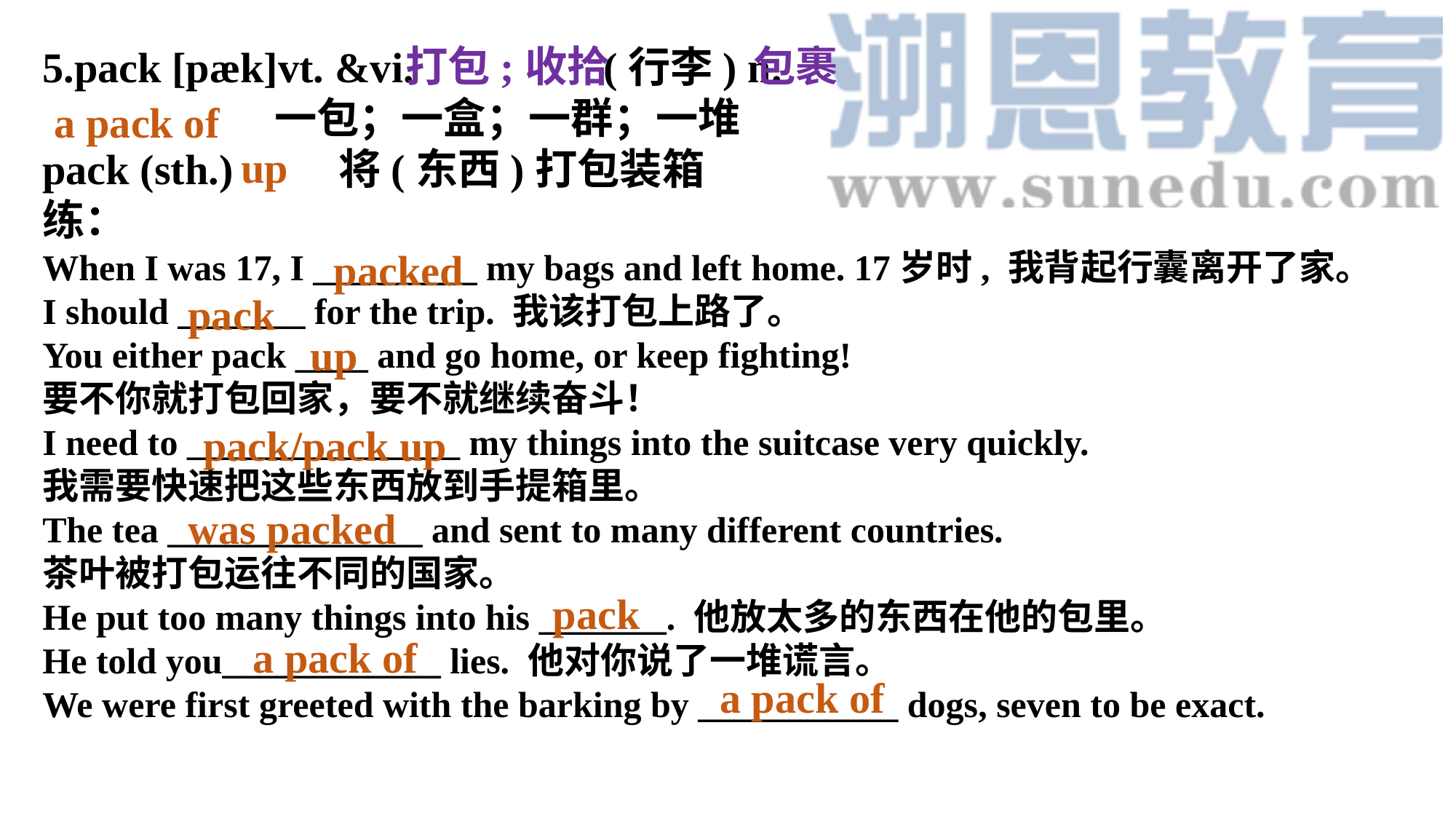

打包;收拾
包裹
5.pack [pæk]vt. &vi.                  (行李) n.
                       一包；一盒；一群；一堆
pack (sth.)         将(东西)打包装箱
练：
When I was 17, I _________ my bags and left home. 17岁时, 我背起行囊离开了家。
I should _______ for the trip. 我该打包上路了。
You either pack ____ and go home, or keep fighting!
要不你就打包回家，要不就继续奋斗！
I need to _______________ my things into the suitcase very quickly.
我需要快速把这些东西放到手提箱里。
The tea ______________ and sent to many different countries.
茶叶被打包运往不同的国家。
He put too many things into his _______. 他放太多的东西在他的包里。
He told you____________ lies. 他对你说了一堆谎言。
We were first greeted with the barking by ___________ dogs, seven to be exact.

a pack of
up
packed
pack
up
pack/pack up
was packed
pack
a pack of
a pack of